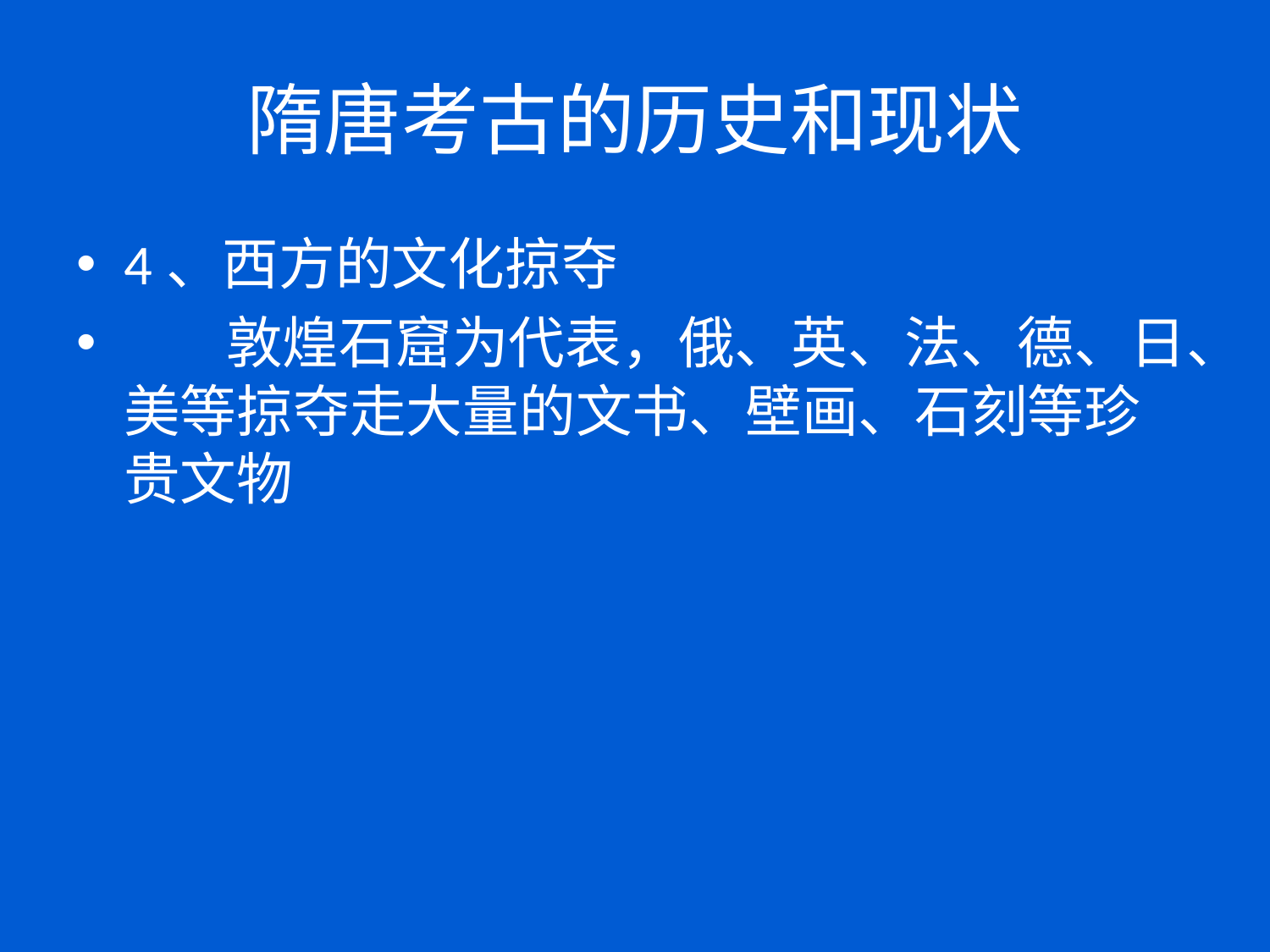

# 隋唐考古的历史和现状
4、西方的文化掠夺
       敦煌石窟为代表，俄、英、法、德、日、美等掠夺走大量的文书、壁画、石刻等珍贵文物